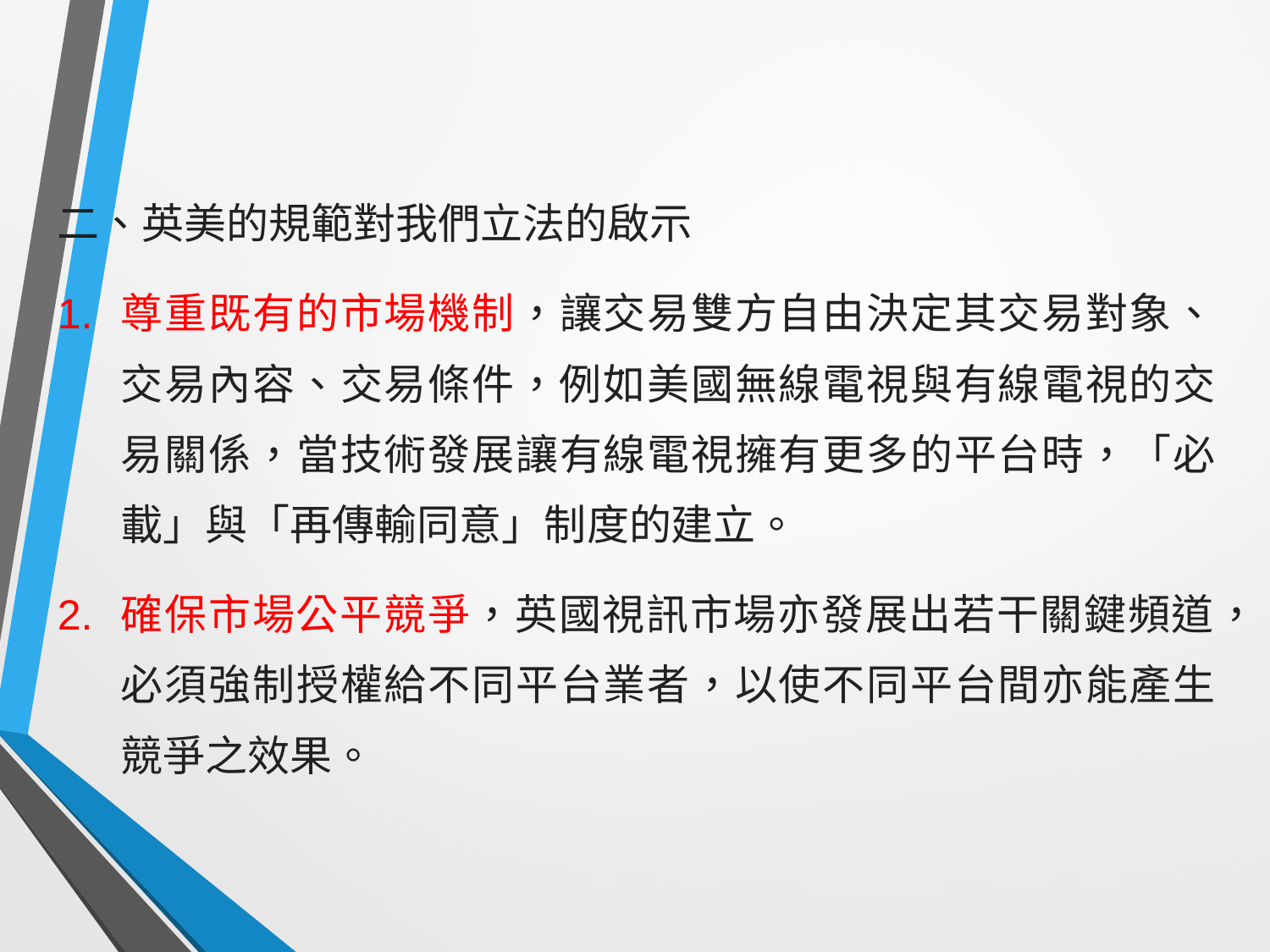

#
二、英美的規範對我們立法的啟示
尊重既有的市場機制，讓交易雙方自由決定其交易對象、交易內容、交易條件，例如美國無線電視與有線電視的交易關係，當技術發展讓有線電視擁有更多的平台時，「必載」與「再傳輸同意」制度的建立。
確保市場公平競爭，英國視訊市場亦發展出若干關鍵頻道，必須強制授權給不同平台業者，以使不同平台間亦能產生競爭之效果。